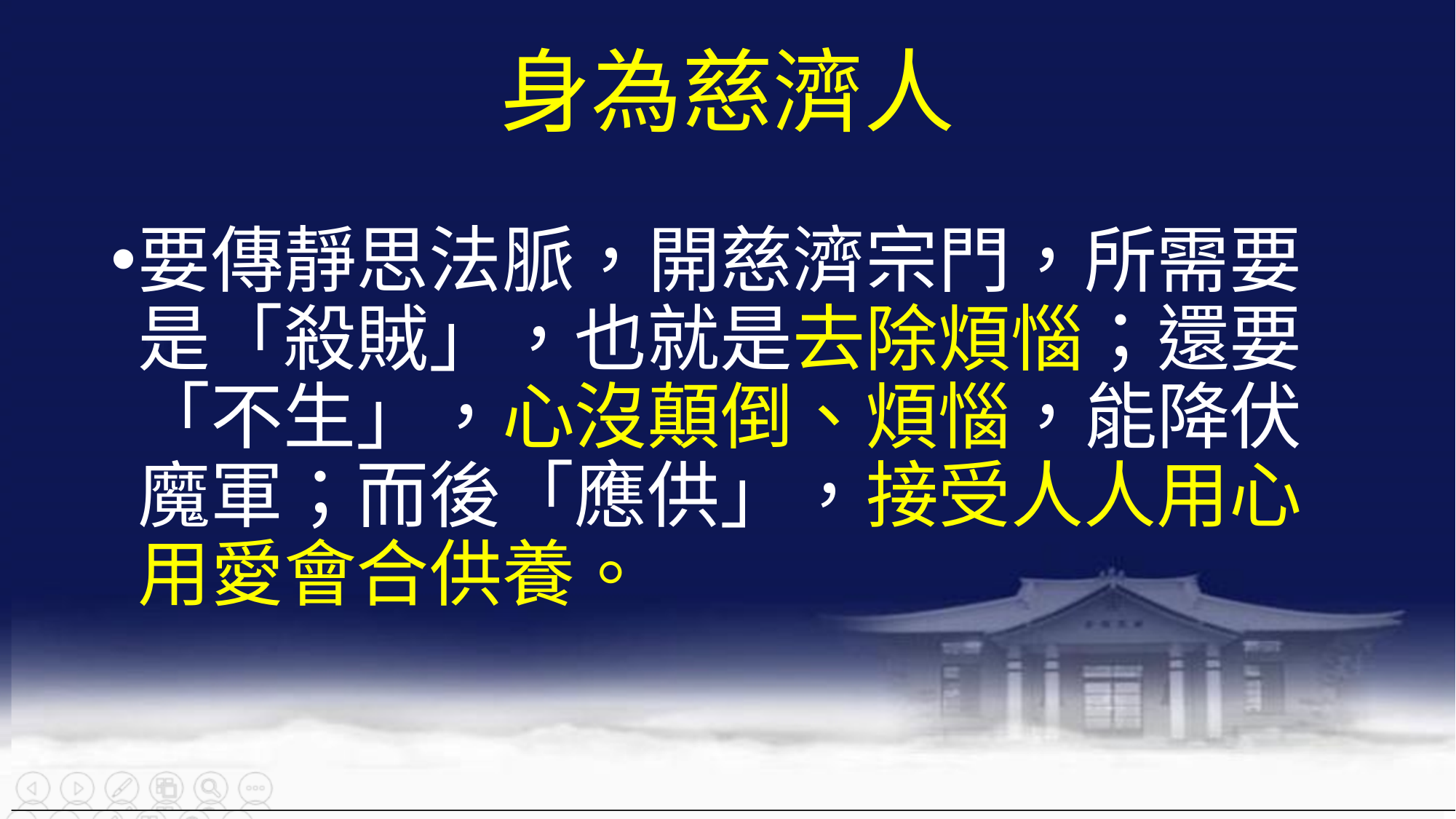

# 身為慈濟人
要傳靜思法脈，開慈濟宗門，所需要是「殺賊」，也就是去除煩惱；還要「不生」，心沒顛倒、煩惱，能降伏魔軍；而後「應供」，接受人人用心用愛會合供養。